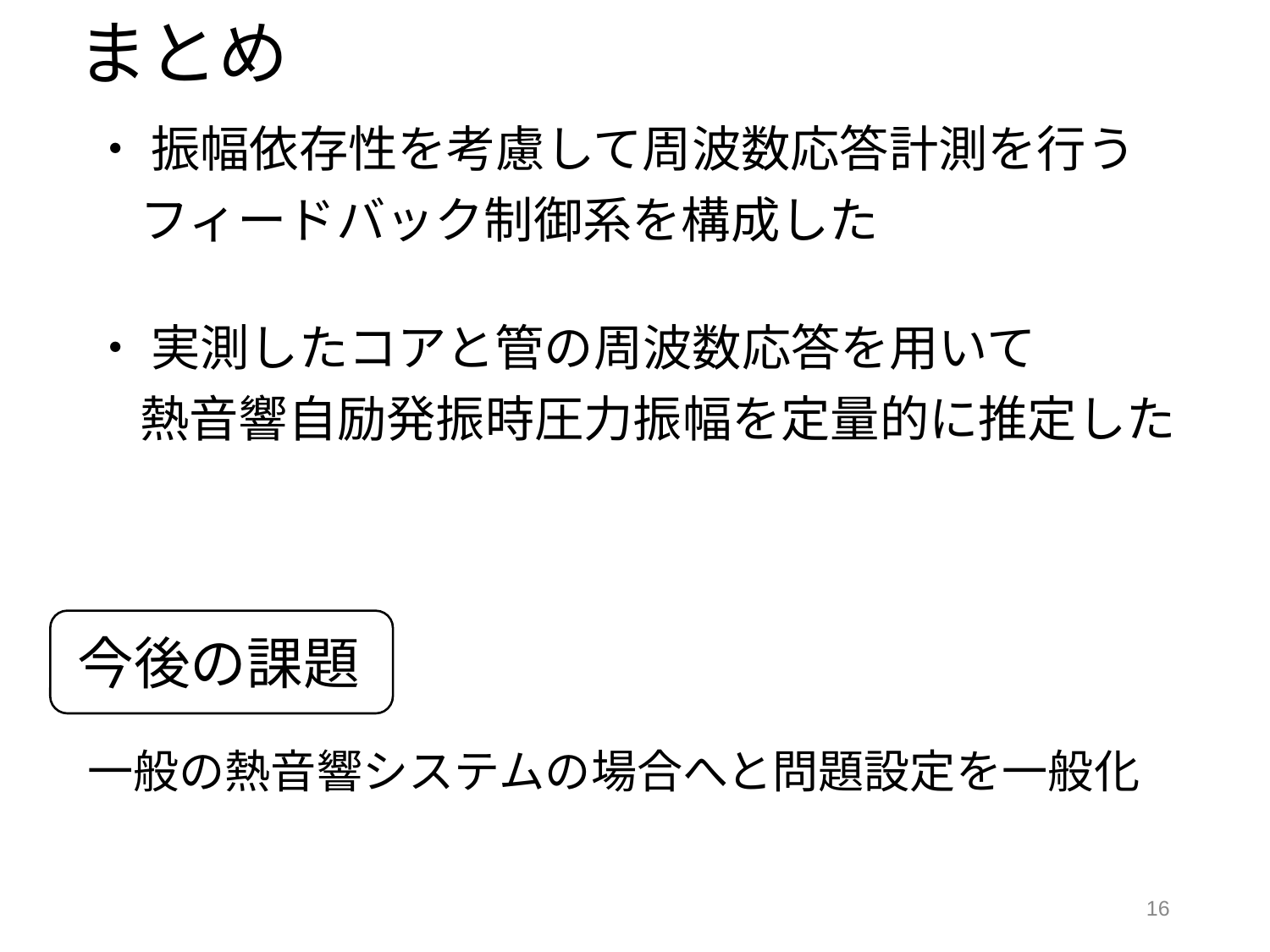

まとめ
・ 振幅依存性を考慮して周波数応答計測を行う
　フィードバック制御系を構成した
・ 実測したコアと管の周波数応答を用いて
　熱音響自励発振時圧力振幅を定量的に推定した

今後の課題
 一般の熱音響システムの場合へと問題設定を一般化
16